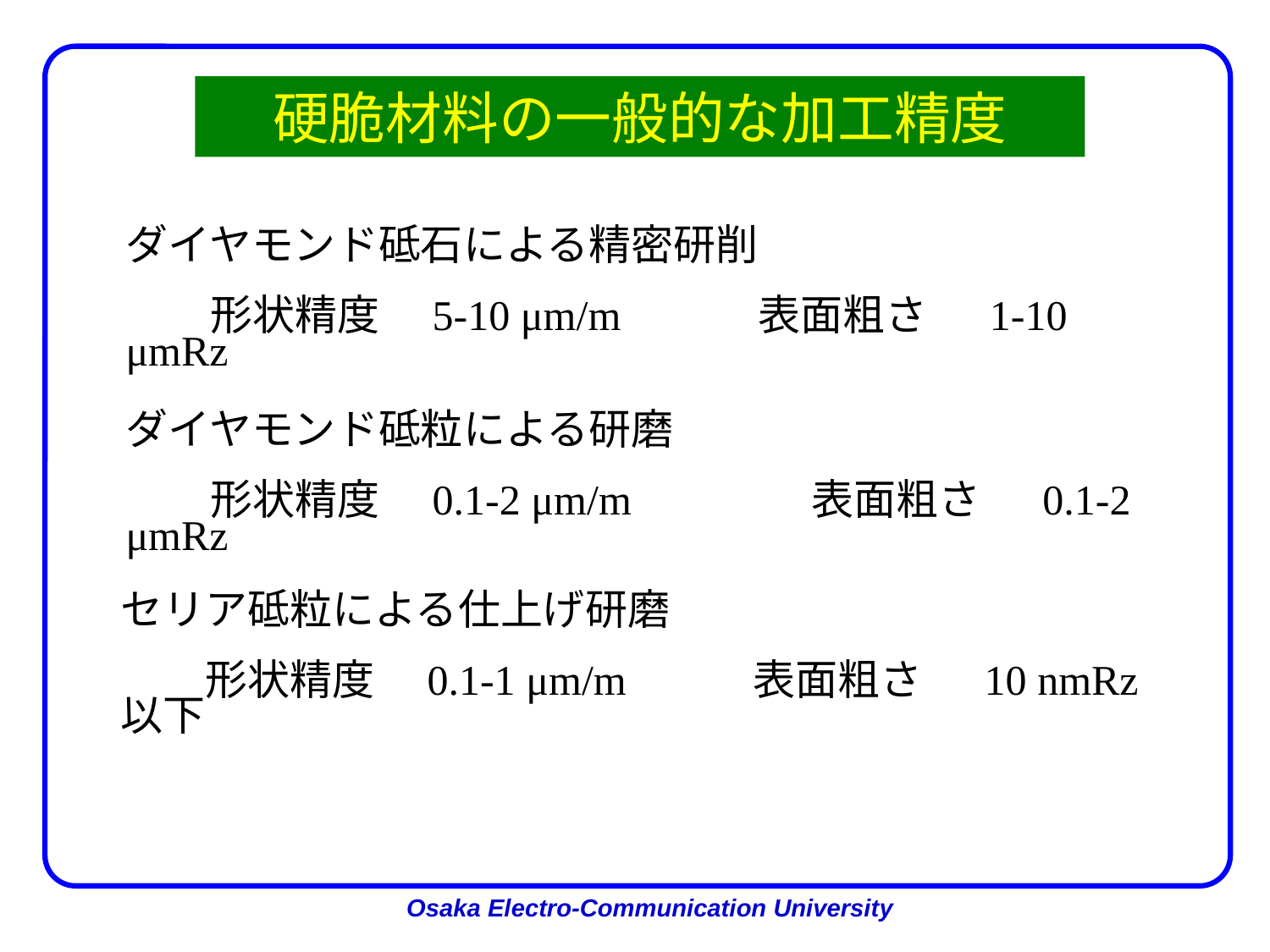

# 硬脆材料の一般的な加工精度
ダイヤモンド砥石による精密研削

　　形状精度　5-10 μm/m            表面粗さ　 1-10  μmRz
ダイヤモンド砥粒による研磨

　　形状精度　0.1-2 μm/m　　　　表面粗さ　 0.1-2  μmRz
セリア砥粒による仕上げ研磨

　　形状精度　0.1-1 μm/m           表面粗さ　 10 nmRz 以下
Osaka Electro-Communication University